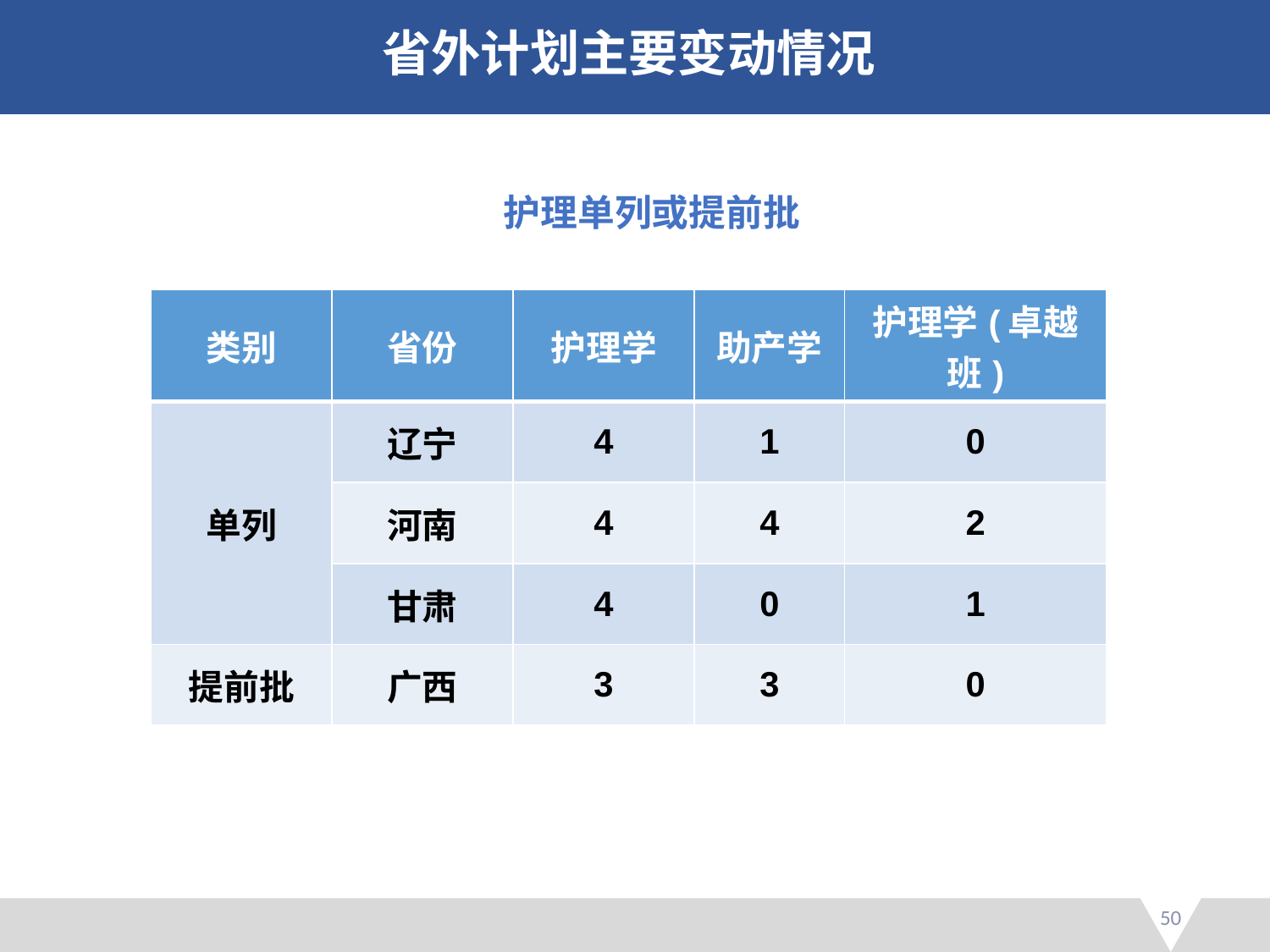

省外计划主要变动情况
护理单列或提前批
| 类别 | 省份 | 护理学 | 助产学 | 护理学(卓越班) |
| --- | --- | --- | --- | --- |
| 单列 | 辽宁 | 4 | 1 | 0 |
|  | 河南 | 4 | 4 | 2 |
|  | 甘肃 | 4 | 0 | 1 |
| 提前批 | 广西 | 3 | 3 | 0 |
50